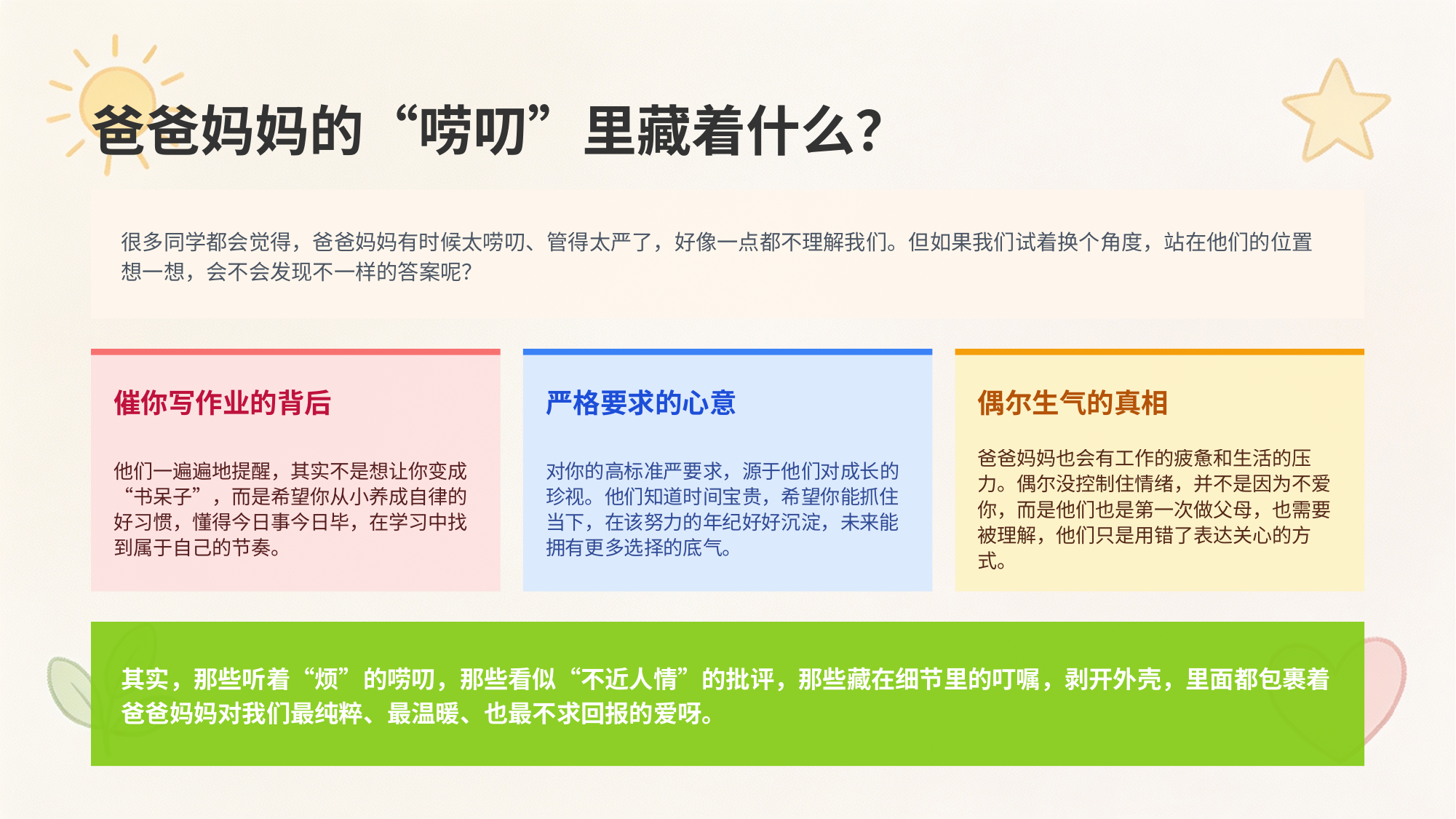

爸爸妈妈的“唠叨”里藏着什么？

很多同学都会觉得，爸爸妈妈有时候太唠叨、管得太严了，好像一点都不理解我们。但如果我们试着换个角度，站在他们的位置想一想，会不会发现不一样的答案呢？

催你写作业的背后
严格要求的心意
偶尔生气的真相
他们一遍遍地提醒，其实不是想让你变成“书呆子”，而是希望你从小养成自律的好习惯，懂得今日事今日毕，在学习中找到属于自己的节奏。
对你的高标准严要求，源于他们对成长的珍视。他们知道时间宝贵，希望你能抓住当下，在该努力的年纪好好沉淀，未来能拥有更多选择的底气。
爸爸妈妈也会有工作的疲惫和生活的压力。偶尔没控制住情绪，并不是因为不爱你，而是他们也是第一次做父母，也需要被理解，他们只是用错了表达关心的方式。

其实，那些听着“烦”的唠叨，那些看似“不近人情”的批评，那些藏在细节里的叮嘱，剥开外壳，里面都包裹着爸爸妈妈对我们最纯粹、最温暖、也最不求回报的爱呀。